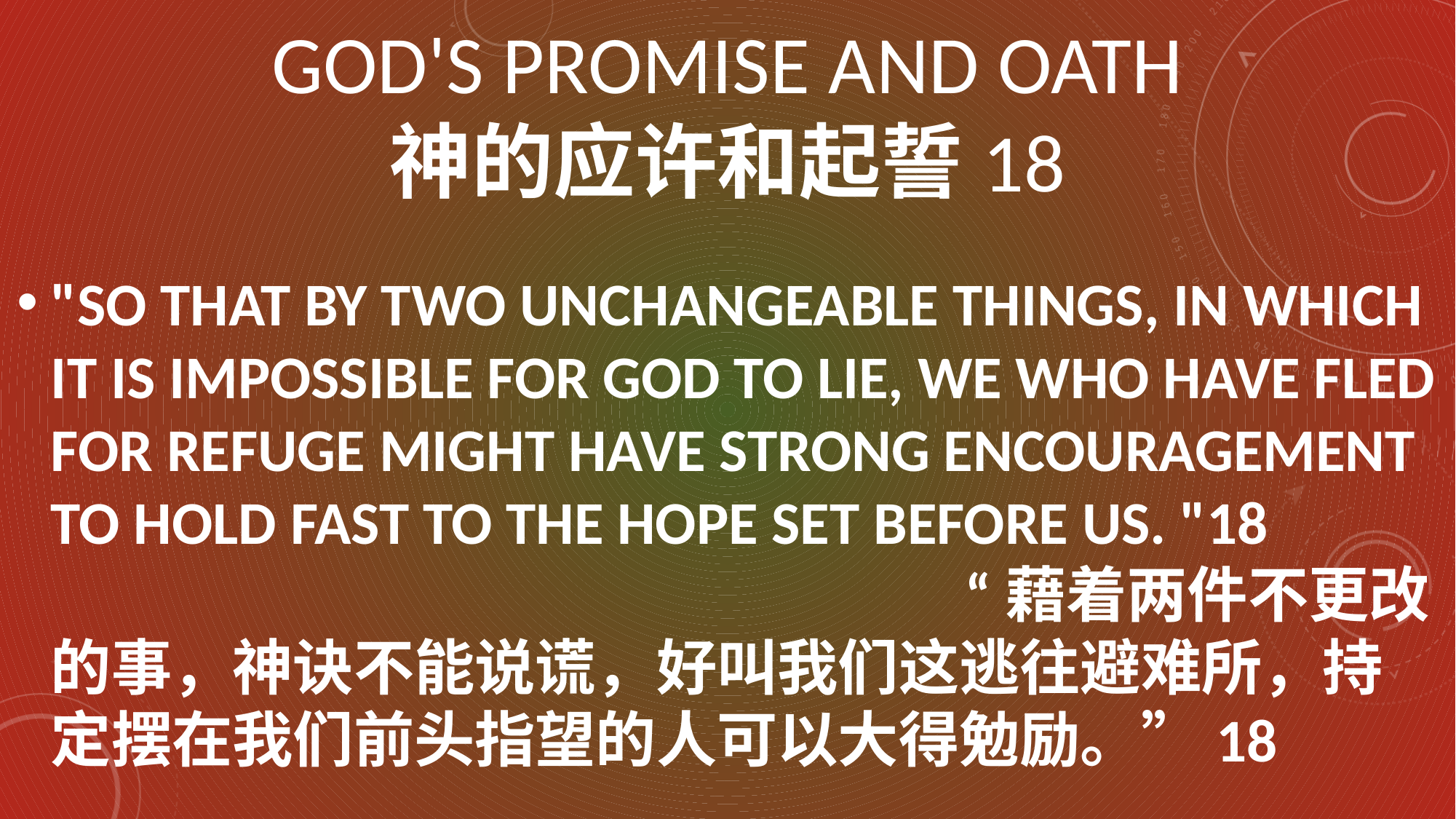

# GOD'S PROMISE AND OATH 神的应许和起誓18
"SO THAT BY TWO UNCHANGEABLE THINGS, IN WHICH IT IS IMPOSSIBLE FOR GOD TO LIE, WE WHO HAVE FLED FOR REFUGE MIGHT HAVE STRONG ENCOURAGEMENT TO HOLD FAST TO THE HOPE SET BEFORE US. "18                                                                                “藉着两件不更改的事，神诀不能说谎，好叫我们这逃往避难所，持定摆在我们前头指望的人可以大得勉励。”18